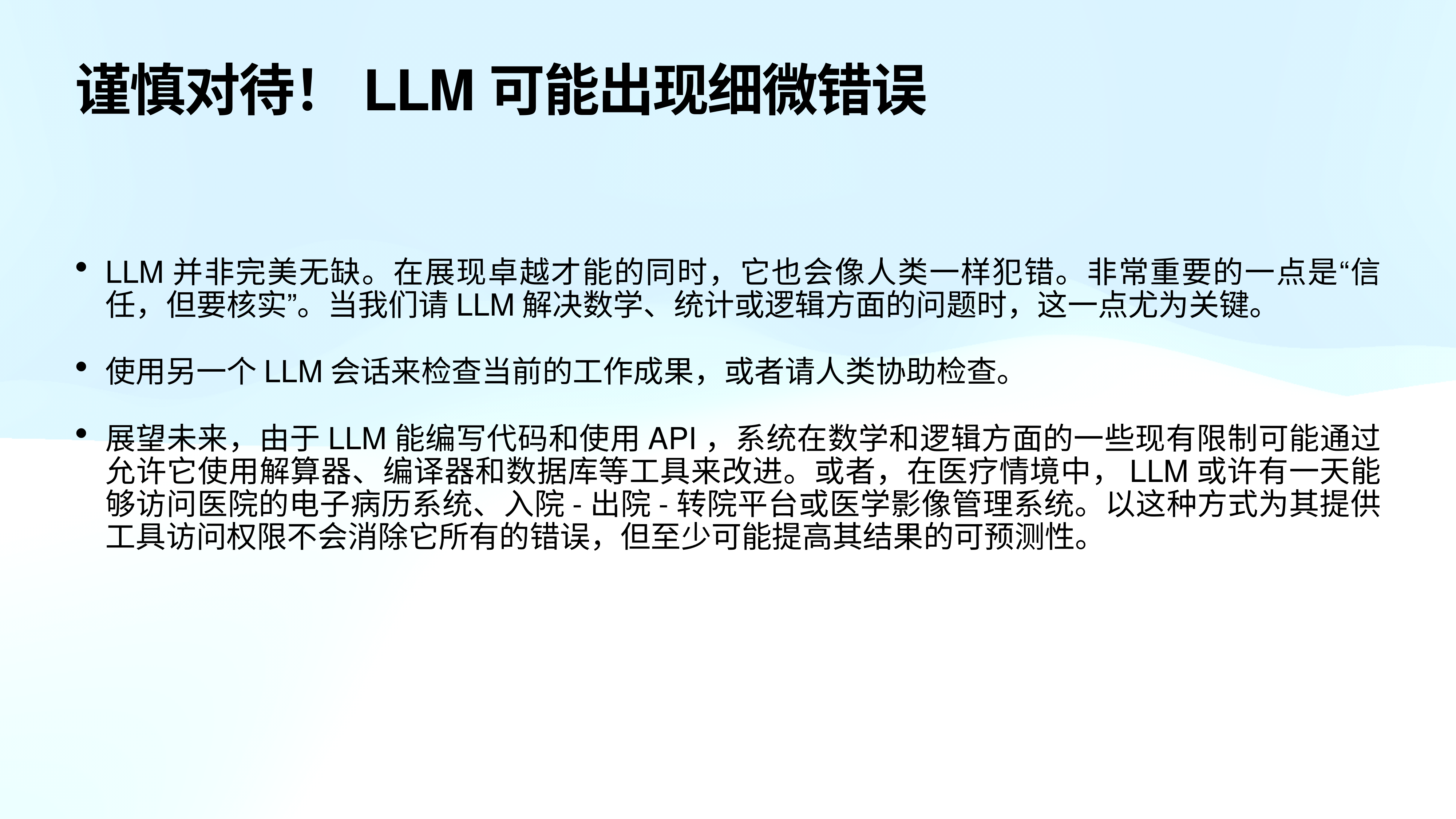

# 谨慎对待！LLM可能出现细微错误

LLM并非完美无缺。在展现卓越才能的同时，它也会像人类一样犯错。非常重要的一点是“信任，但要核实”。当我们请LLM解决数学、统计或逻辑方面的问题时，这一点尤为关键。
使用另一个LLM会话来检查当前的工作成果，或者请人类协助检查。
展望未来，由于LLM能编写代码和使用API，系统在数学和逻辑方面的一些现有限制可能通过允许它使用解算器、编译器和数据库等工具来改进。或者，在医疗情境中，LLM或许有一天能够访问医院的电子病历系统、入院-出院-转院平台或医学影像管理系统。以这种方式为其提供工具访问权限不会消除它所有的错误，但至少可能提高其结果的可预测性。